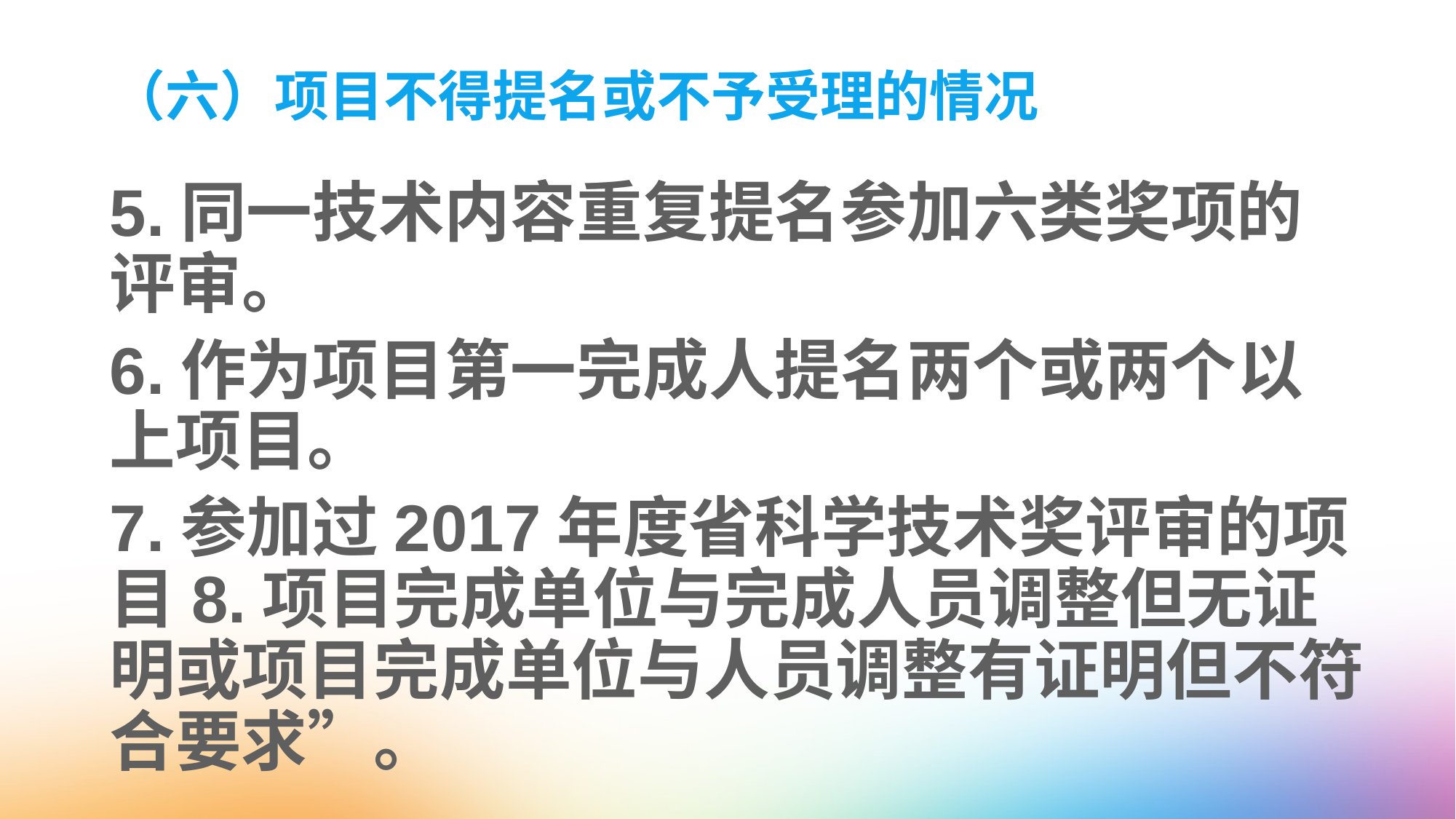

# （六）项目不得提名或不予受理的情况
5.同一技术内容重复提名参加六类奖项的评审。
6.作为项目第一完成人提名两个或两个以上项目。
7.参加过2017年度省科学技术奖评审的项目8.项目完成单位与完成人员调整但无证明或项目完成单位与人员调整有证明但不符合要求”。